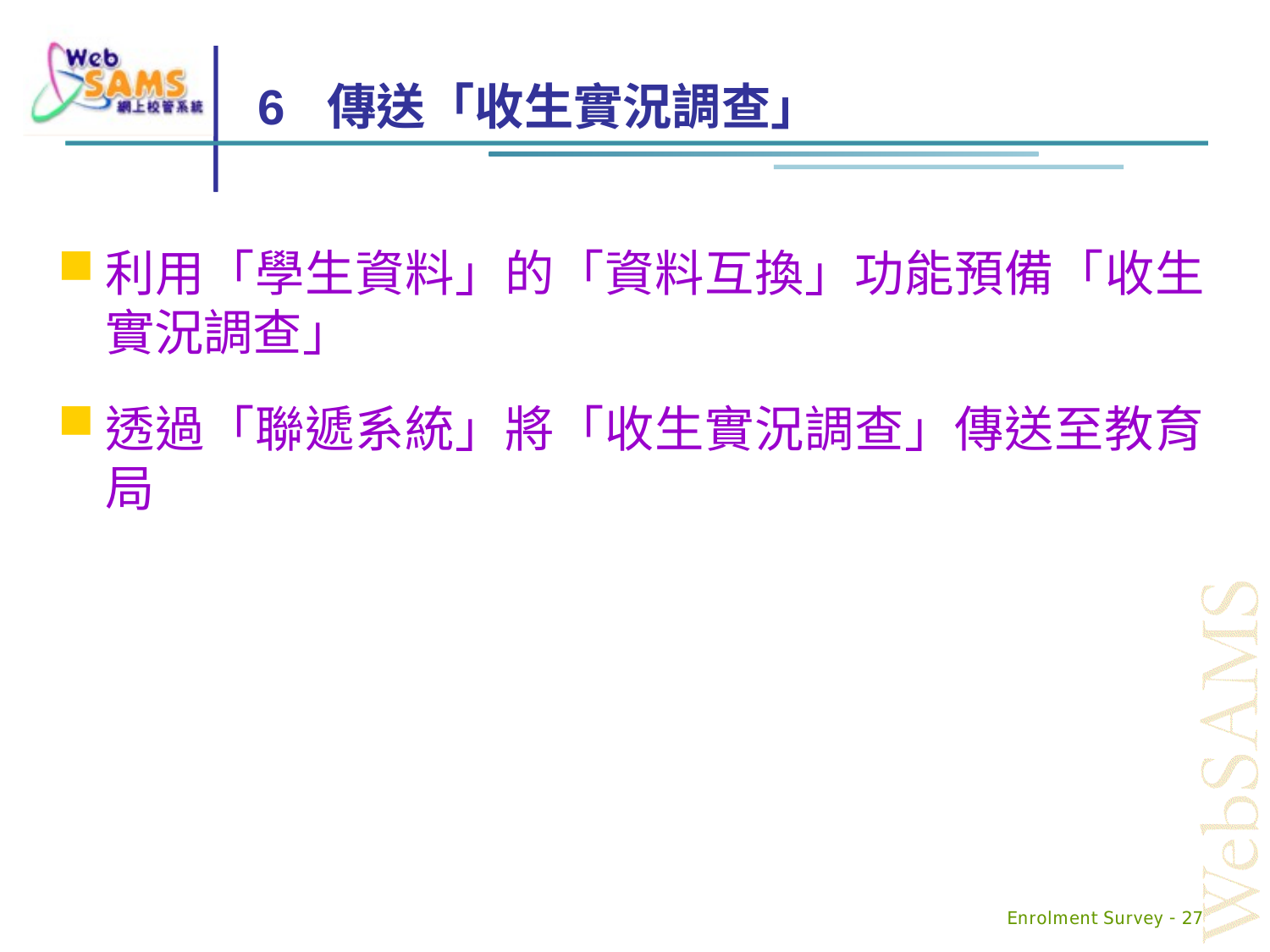

# 6 傳送「收生實況調查」
利用「學生資料」的「資料互換」功能預備「收生實況調查」
透過「聯遞系統」將「收生實況調查」傳送至教育局

Enrolment Survey - 27